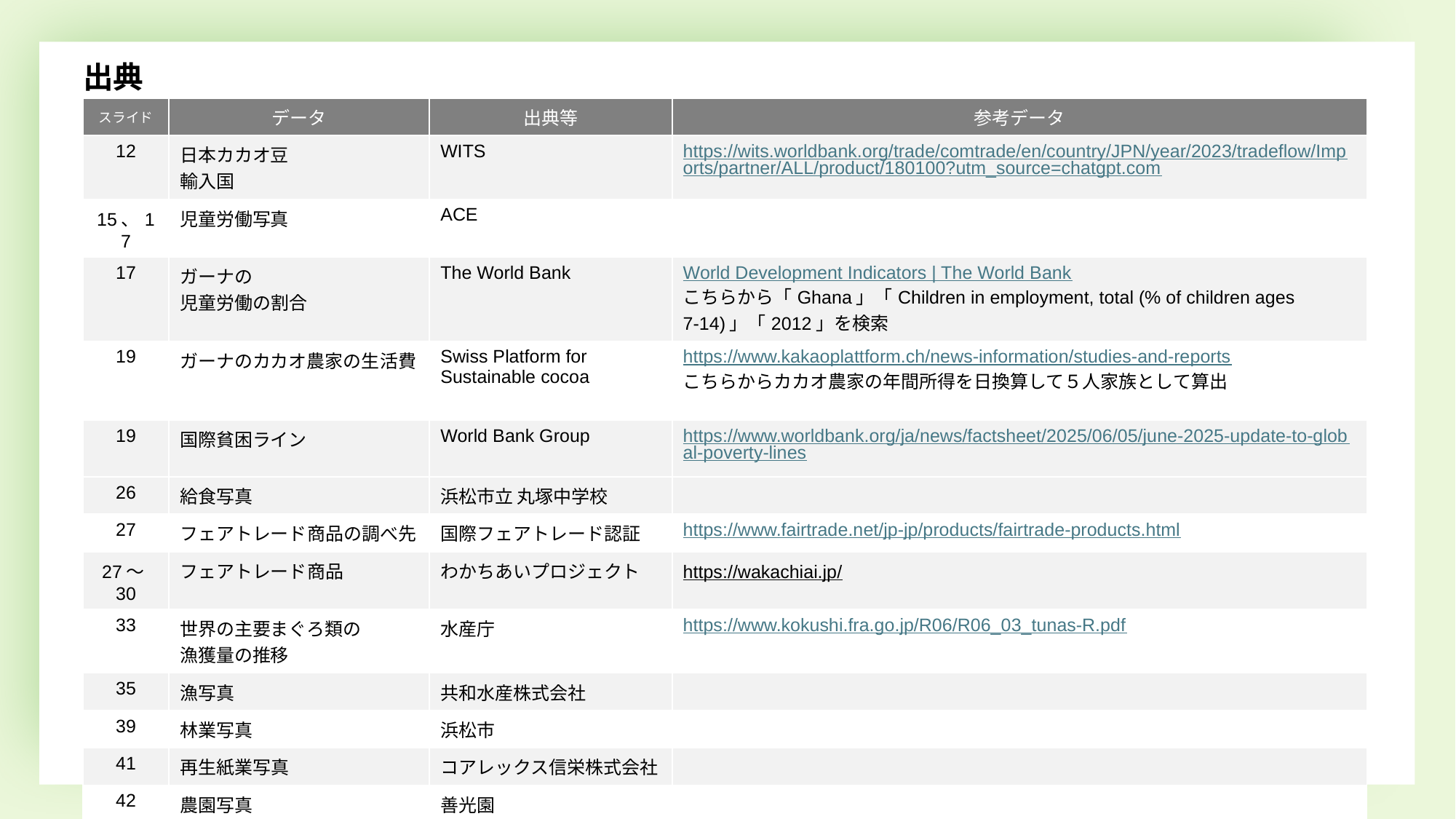

出典
| スライド | データ | 出典等 | 参考データ |
| --- | --- | --- | --- |
| 12 | 日本カカオ豆 輸入国 | WITS | https://wits.worldbank.org/trade/comtrade/en/country/JPN/year/2023/tradeflow/Imports/partner/ALL/product/180100?utm\_source=chatgpt.com |
| 15、17 | 児童労働写真 | ACE |  |
| 17 | ガーナの 児童労働の割合 | The World Bank | World Development Indicators | The World Bank こちらから「Ghana」「Children in employment, total (% of children ages 7-14)」「2012」を検索 |
| 19 | ガーナのカカオ農家の生活費 | Swiss Platform for Sustainable cocoa | https://www.kakaoplattform.ch/news-information/studies-and-reports こちらからカカオ農家の年間所得を日換算して５人家族として算出 |
| 19 | 国際貧困ライン | World Bank Group | https://www.worldbank.org/ja/news/factsheet/2025/06/05/june-2025-update-to-global-poverty-lines |
| 26 | 給食写真 | 浜松市立 丸塚中学校 |  |
| 27 | フェアトレード商品の調べ先 | 国際フェアトレード認証 | https://www.fairtrade.net/jp-jp/products/fairtrade-products.html |
| 27～30 | フェアトレード商品 | わかちあいプロジェクト | https://wakachiai.jp/ |
| 33 | 世界の主要まぐろ類の 漁獲量の推移 | 水産庁 | https://www.kokushi.fra.go.jp/R06/R06\_03\_tunas-R.pdf |
| 35 | 漁写真 | 共和水産株式会社 |  |
| 39 | 林業写真 | 浜松市 |  |
| 41 | 再生紙業写真 | コアレックス信栄株式会社 |  |
| 42 | 農園写真 | 善光園 |  |
| 43 | 作業所写真 | 株式会社ノースゲイト |  |